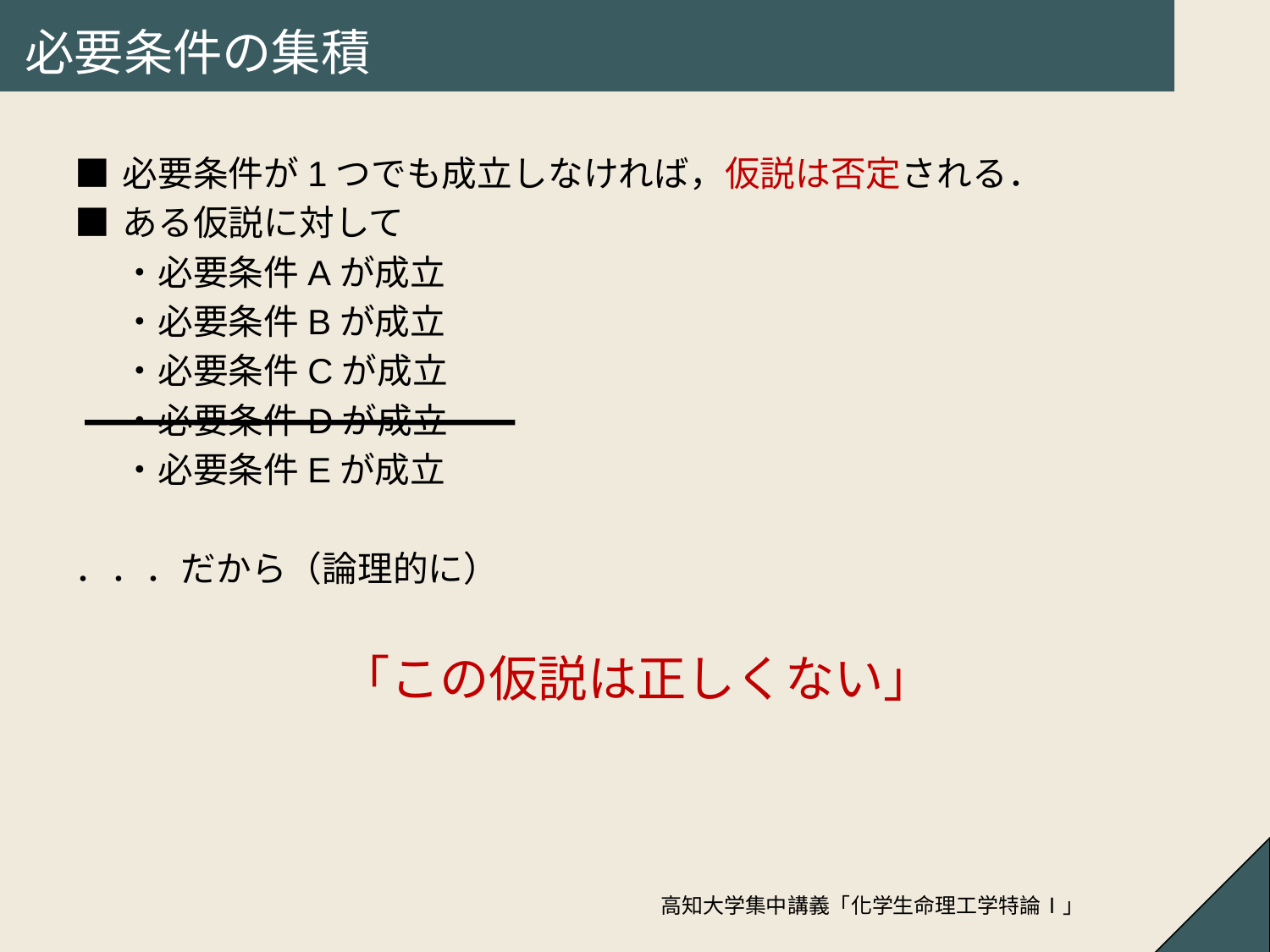

# 必要条件の集積
■	必要条件が1つでも成立しなければ，仮説は否定される．
■	ある仮説に対して
	・必要条件Aが成立
	・必要条件Bが成立
	・必要条件Cが成立
	・必要条件Dが成立
	・必要条件Eが成立

．．．だから（論理的に）

「この仮説は正しくない」